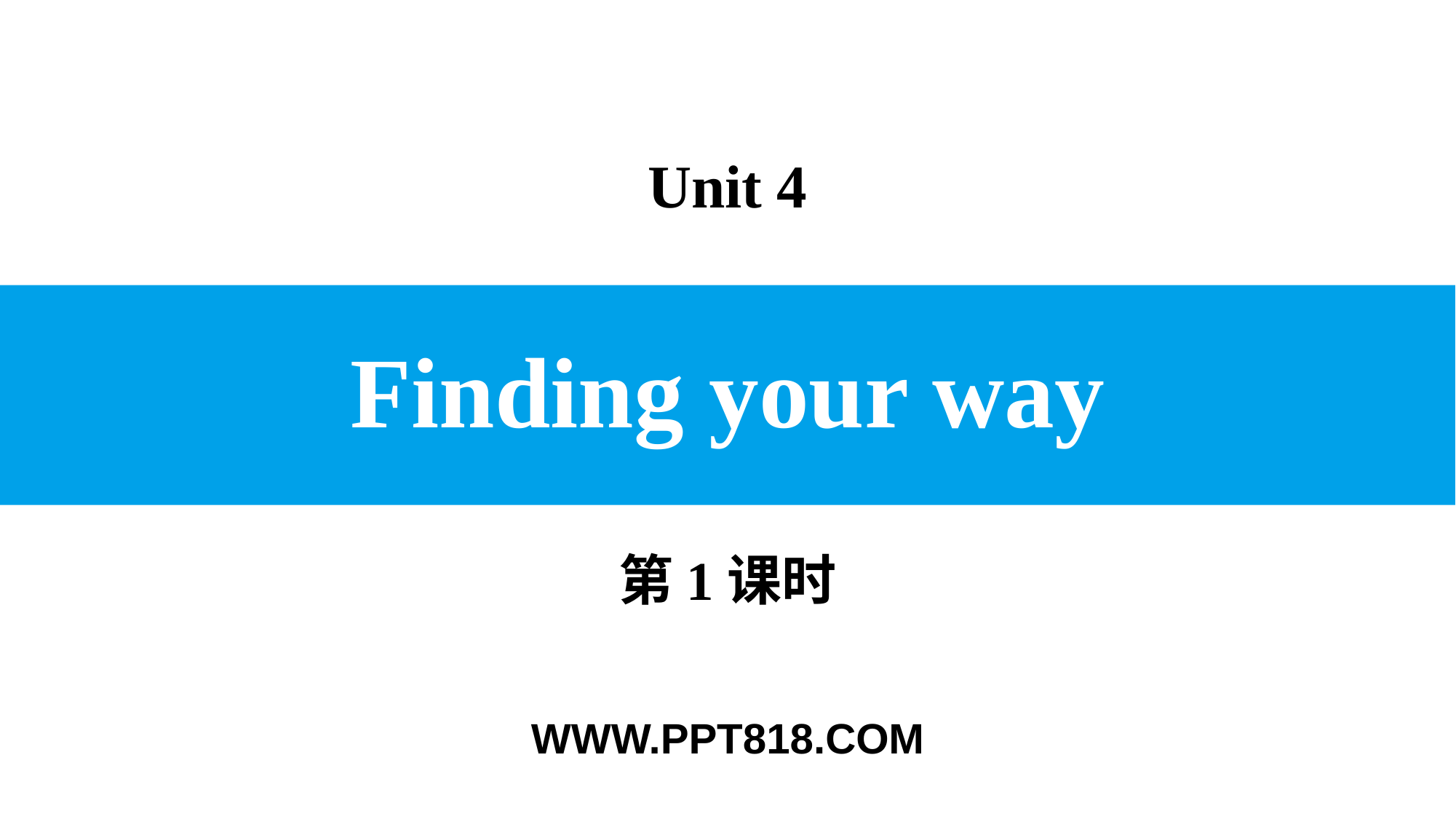

Unit 4
# Finding your way
第1课时
WWW.PPT818.COM